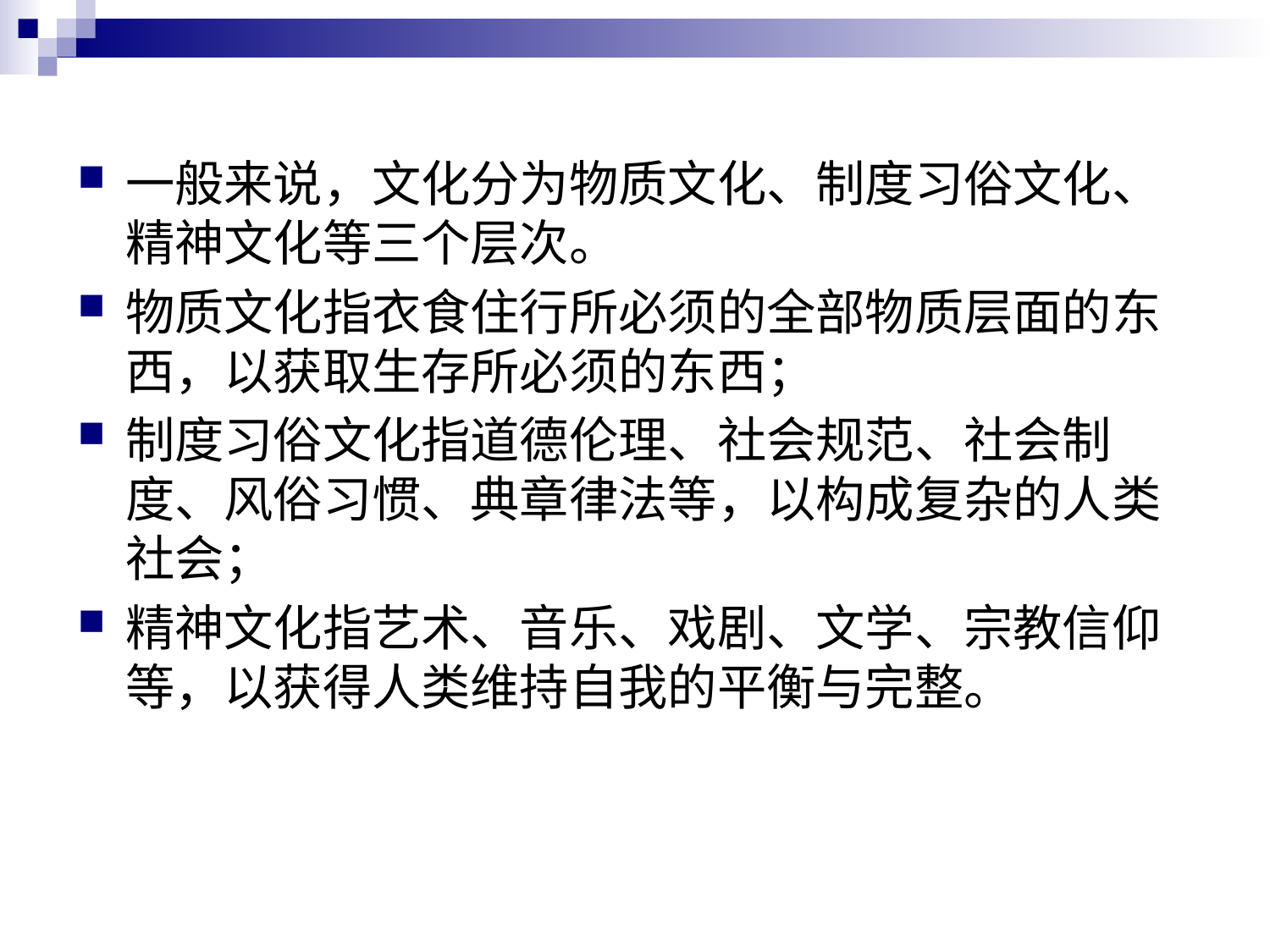

一般来说，文化分为物质文化、制度习俗文化、精神文化等三个层次。
物质文化指衣食住行所必须的全部物质层面的东西，以获取生存所必须的东西；
制度习俗文化指道德伦理、社会规范、社会制度、风俗习惯、典章律法等，以构成复杂的人类社会；
精神文化指艺术、音乐、戏剧、文学、宗教信仰等，以获得人类维持自我的平衡与完整。